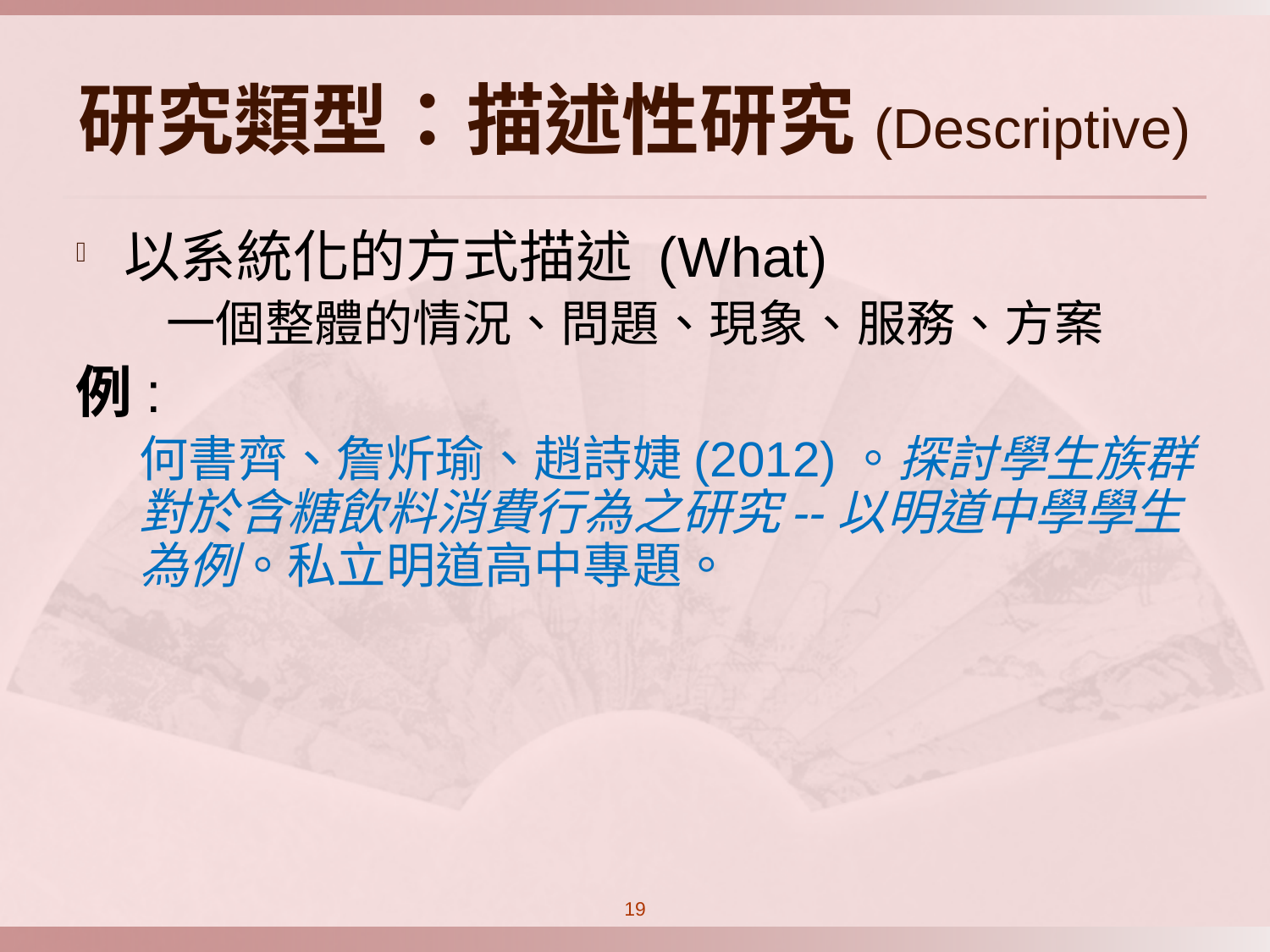

# 研究類型：描述性研究(Descriptive)
以系統化的方式描述 (What)
一個整體的情況、問題、現象、服務、方案
例:
何書齊、詹炘瑜、趙詩婕(2012)。探討學生族群對於含糖飲料消費行為之研究--以明道中學學生為例。私立明道高中專題。

19